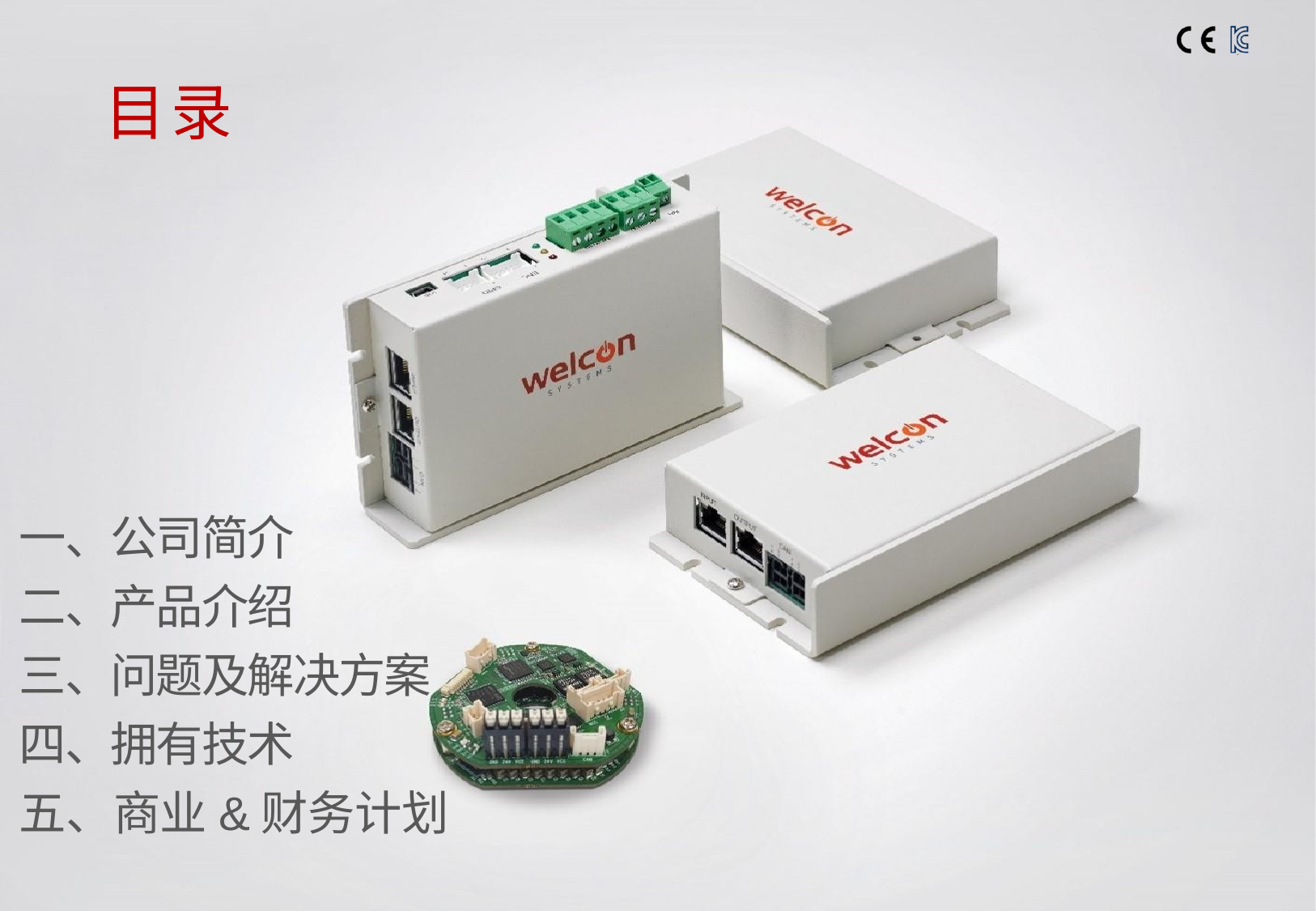

# 目录
一、公司简介
二、产品介绍
三、问题及解决方案
四、拥有技术
五、商业&财务计划